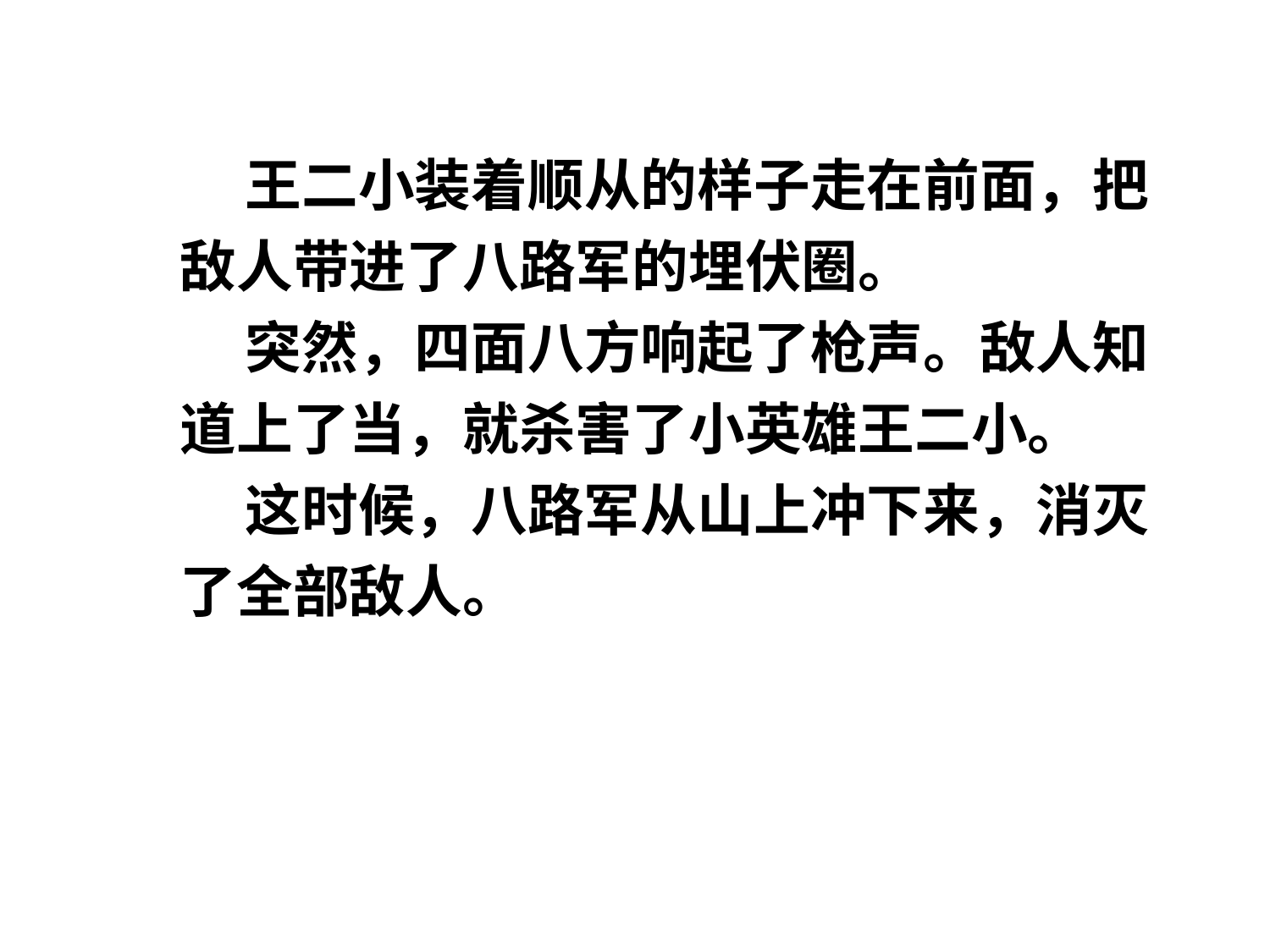

王二小装着顺从的样子走在前面，把敌人带进了八路军的埋伏圈。
    突然，四面八方响起了枪声。敌人知道上了当，就杀害了小英雄王二小。
    这时候，八路军从山上冲下来，消灭了全部敌人。